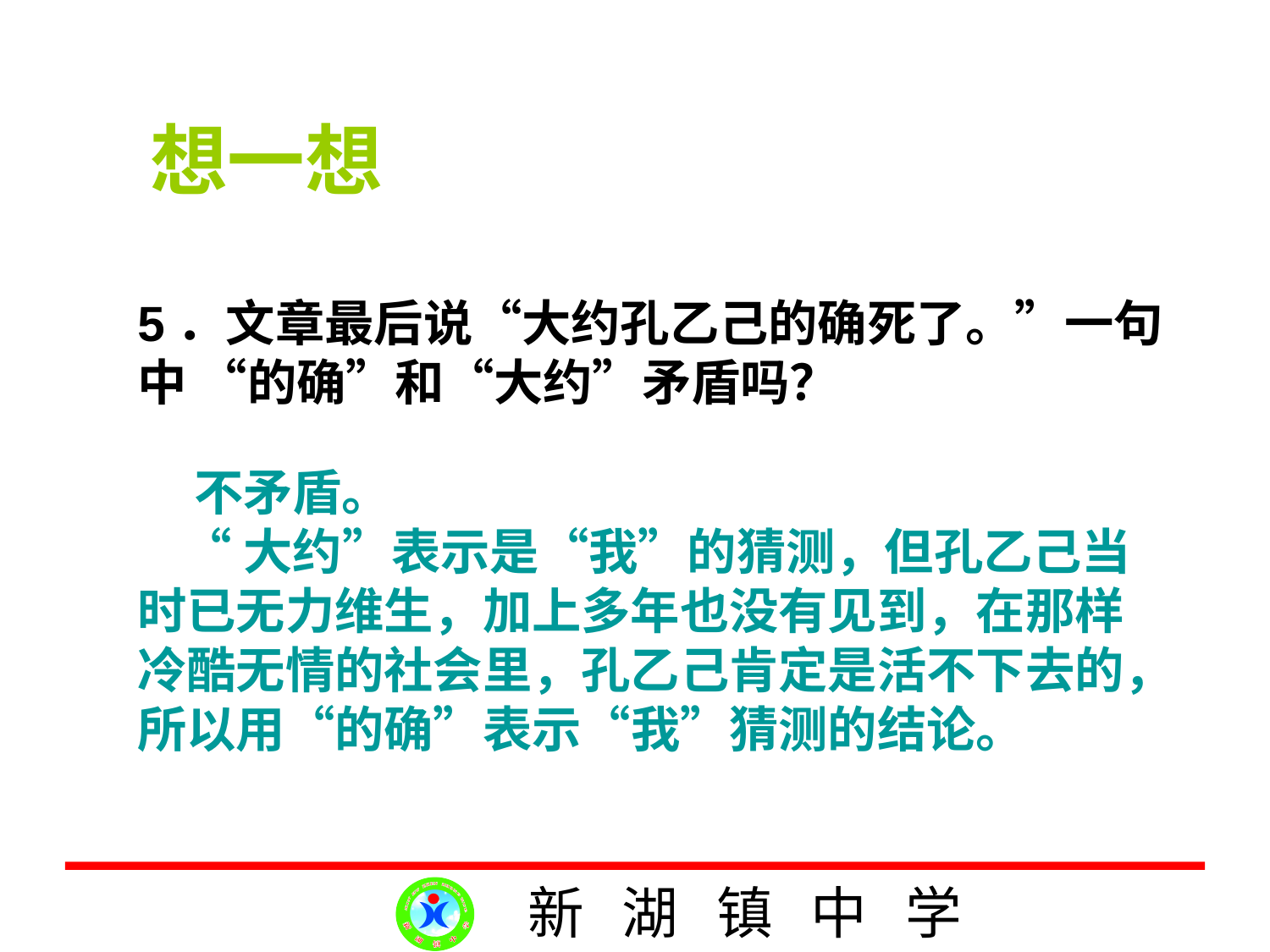

想一想
5．文章最后说“大约孔乙己的确死了。”一句中 “的确”和“大约”矛盾吗？
    不矛盾。
    “大约”表示是“我”的猜测，但孔乙己当时已无力维生，加上多年也没有见到，在那样冷酷无情的社会里，孔乙己肯定是活不下去的，所以用“的确”表示“我”猜测的结论。